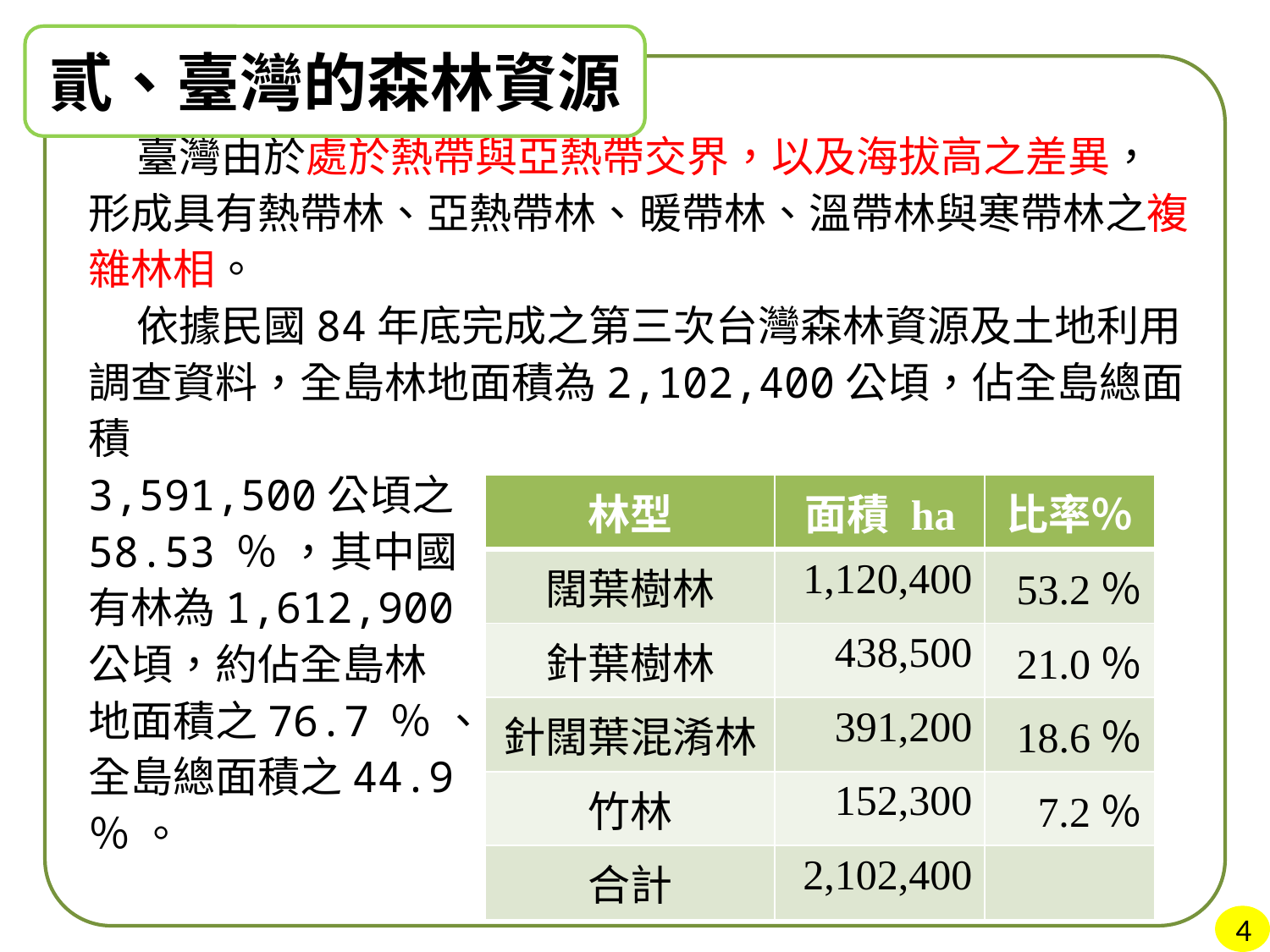

貳、臺灣的森林資源

    臺灣由於處於熱帶與亞熱帶交界，以及海拔高之差異，形成具有熱帶林、亞熱帶林、暖帶林、溫帶林與寒帶林之複雜林相。
    依據民國84年底完成之第三次台灣森林資源及土地利用調查資料，全島林地面積為2,102,400公頃，佔全島總面積
3,591,500公頃之
58.53 ％ ，其中國
有林為1,612,900
公頃，約佔全島林
地面積之76.7 ％ 、
全島總面積之44.9
％ 。

| 林型 | 面積 ha | 比率％ |
| --- | --- | --- |
| 闊葉樹林 | 1,120,400 | 53.2％ |
| 針葉樹林 | 438,500 | 21.0％ |
| 針闊葉混淆林 | 391,200 | 18.6％ |
| 竹林 | 152,300 | 7.2％ |
| 合計 | 2,102,400 |  |
4